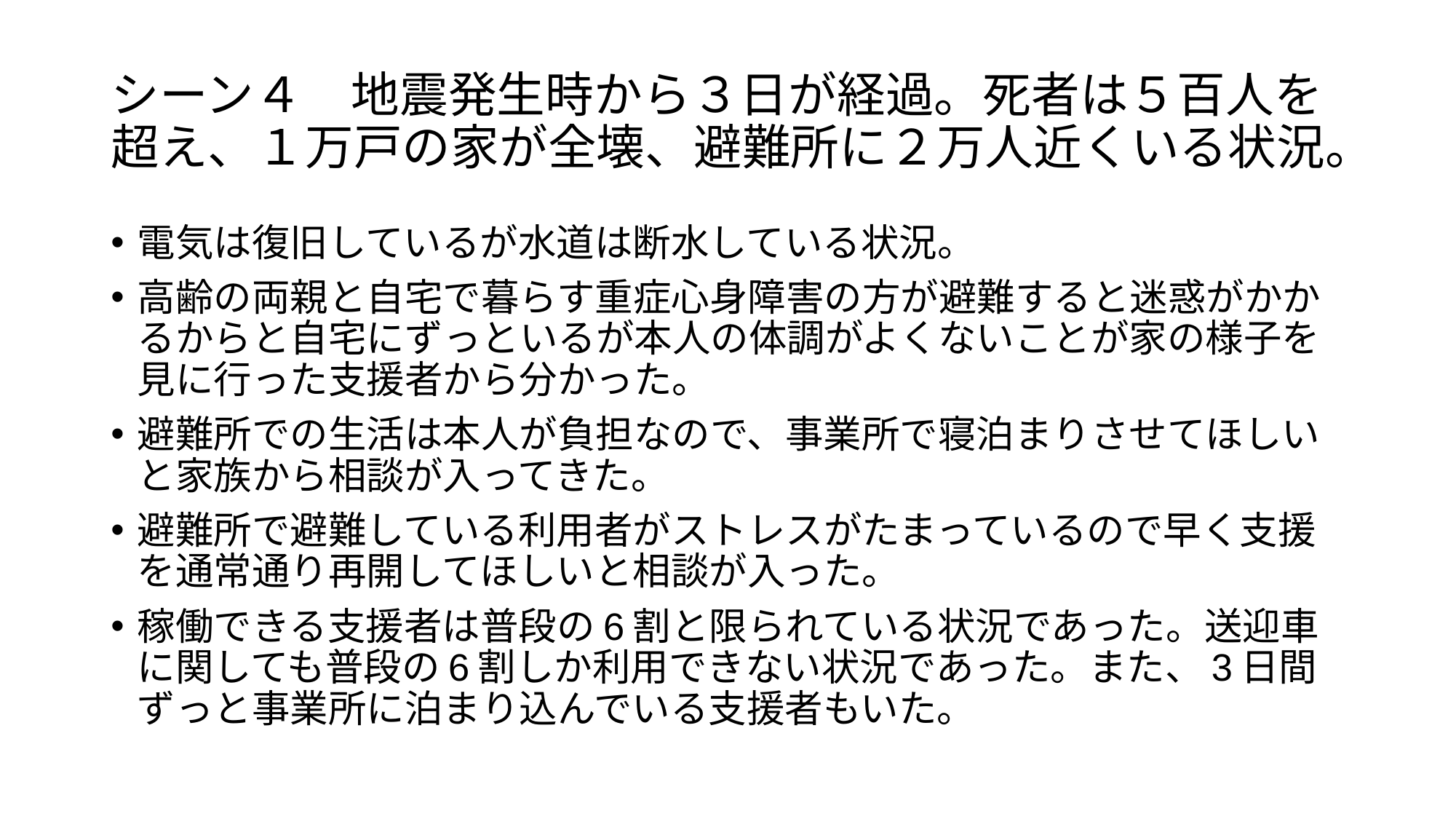

# シーン４　地震発生時から３日が経過。死者は５百人を超え、１万戸の家が全壊、避難所に２万人近くいる状況。
電気は復旧しているが水道は断水している状況。
高齢の両親と自宅で暮らす重症心身障害の方が避難すると迷惑がかかるからと自宅にずっといるが本人の体調がよくないことが家の様子を見に行った支援者から分かった。
避難所での生活は本人が負担なので、事業所で寝泊まりさせてほしいと家族から相談が入ってきた。
避難所で避難している利用者がストレスがたまっているので早く支援を通常通り再開してほしいと相談が入った。
稼働できる支援者は普段の6割と限られている状況であった。送迎車に関しても普段の6割しか利用できない状況であった。また、3日間ずっと事業所に泊まり込んでいる支援者もいた。